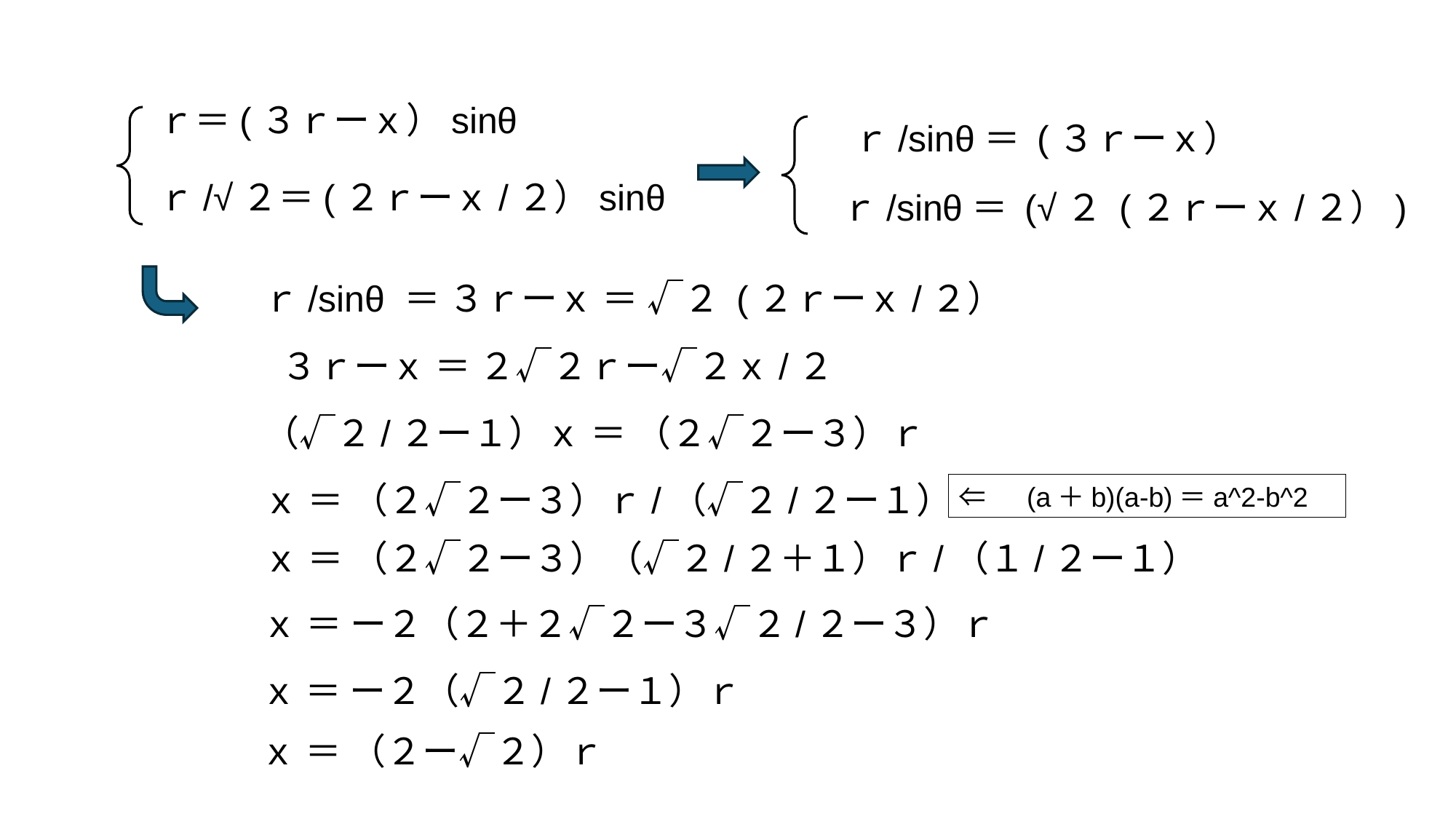

ｒ＝(３ｒーｘ）sinθ

ｒ/sinθ＝ (３ｒーｘ）

ｒ/√２＝(２ｒーｘ/２）sinθ
ｒ/sinθ＝ (√２ (２ｒーｘ/２）)

ｒ/sinθ ＝ ３ｒーｘ ＝ √２ (２ｒーｘ/２）
 ３ｒーｘ ＝ ２√２ｒー√２ｘ/２
（√２/２ー１）ｘ ＝ （２√２ー３）ｒ
ｘ ＝ （２√２ー３）ｒ/（√２/２ー１）
⇐　(a＋b)(a-b)＝a^2-b^2
ｘ ＝ （２√２ー３）（√２/２＋１）ｒ/（１/２ー１）
ｘ ＝ ー２（２＋２√２ー３√２/２ー３）ｒ
ｘ ＝ ー２（√２/２ー１）ｒ
ｘ ＝ （２ー√２）ｒ